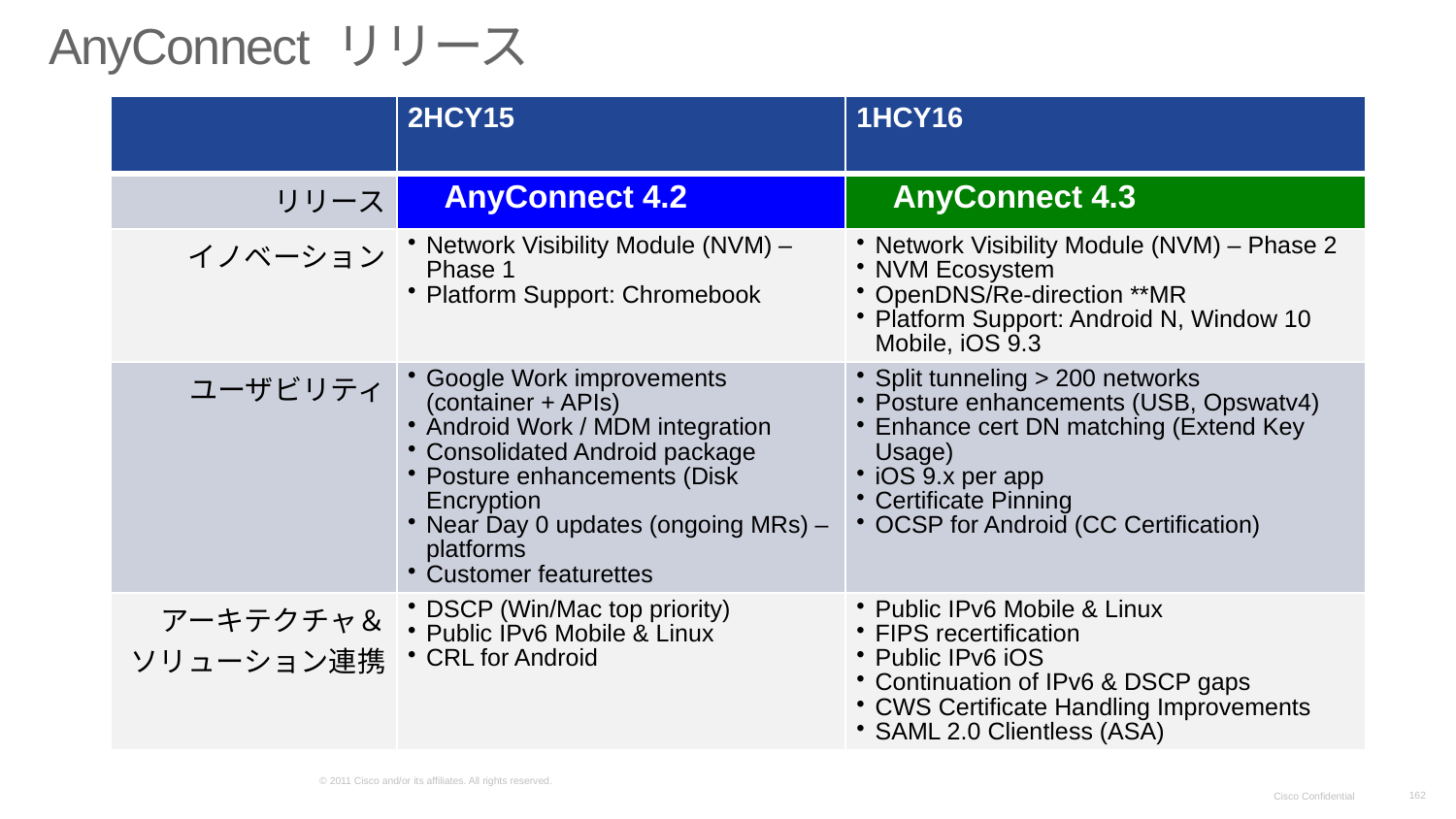

# AnyConnect リリース
|  | 2HCY15 | 1HCY16 |
| --- | --- | --- |
| リリース | AnyConnect 4.2 | AnyConnect 4.3 |
| イノベーション | Network Visibility Module (NVM) – Phase 1 Platform Support: Chromebook | Network Visibility Module (NVM) – Phase 2 NVM Ecosystem OpenDNS/Re-direction \*\*MR Platform Support: Android N, Window 10 Mobile, iOS 9.3 |
| ユーザビリティ | Google Work improvements (container + APIs) Android Work / MDM integration Consolidated Android package Posture enhancements (Disk Encryption Near Day 0 updates (ongoing MRs) – platforms Customer featurettes | Split tunneling > 200 networks Posture enhancements (USB, Opswatv4) Enhance cert DN matching (Extend Key Usage) iOS 9.x per app Certificate Pinning OCSP for Android (CC Certification) |
| アーキテクチャ＆ ソリューション連携 | DSCP (Win/Mac top priority) Public IPv6 Mobile & Linux CRL for Android | Public IPv6 Mobile & Linux FIPS recertification Public IPv6 iOS Continuation of IPv6 & DSCP gaps CWS Certificate Handling Improvements SAML 2.0 Clientless (ASA) |
© 2011 Cisco and/or its affiliates. All rights reserved.
162
Cisco Confidential